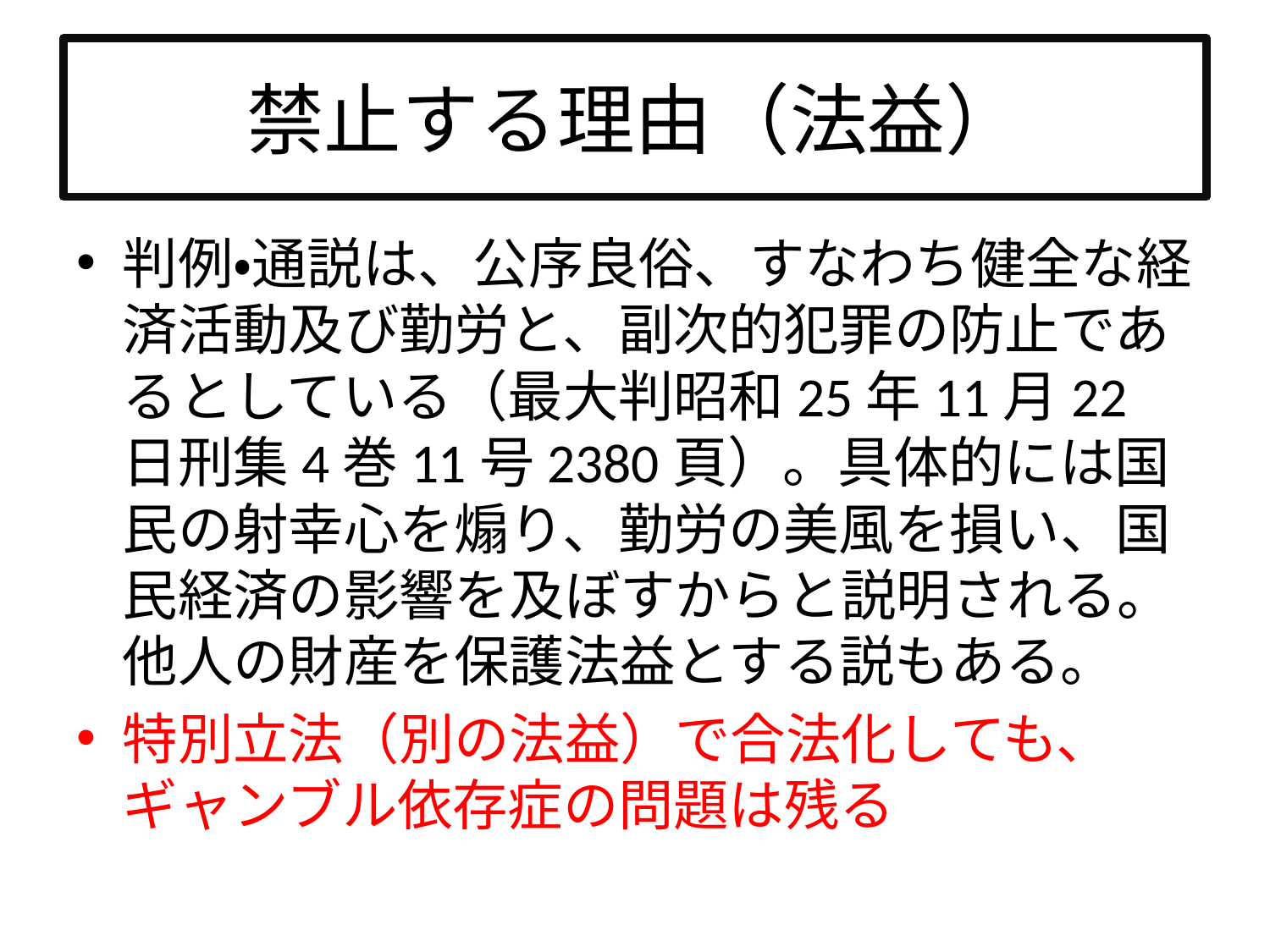

# 禁止する理由（法益）
判例・通説は、公序良俗、すなわち健全な経済活動及び勤労と、副次的犯罪の防止であるとしている（最大判昭和25年11月22日刑集4巻11号2380頁）。具体的には国民の射幸心を煽り、勤労の美風を損い、国民経済の影響を及ぼすからと説明される。他人の財産を保護法益とする説もある。
特別立法（別の法益）で合法化しても、ギャンブル依存症の問題は残る